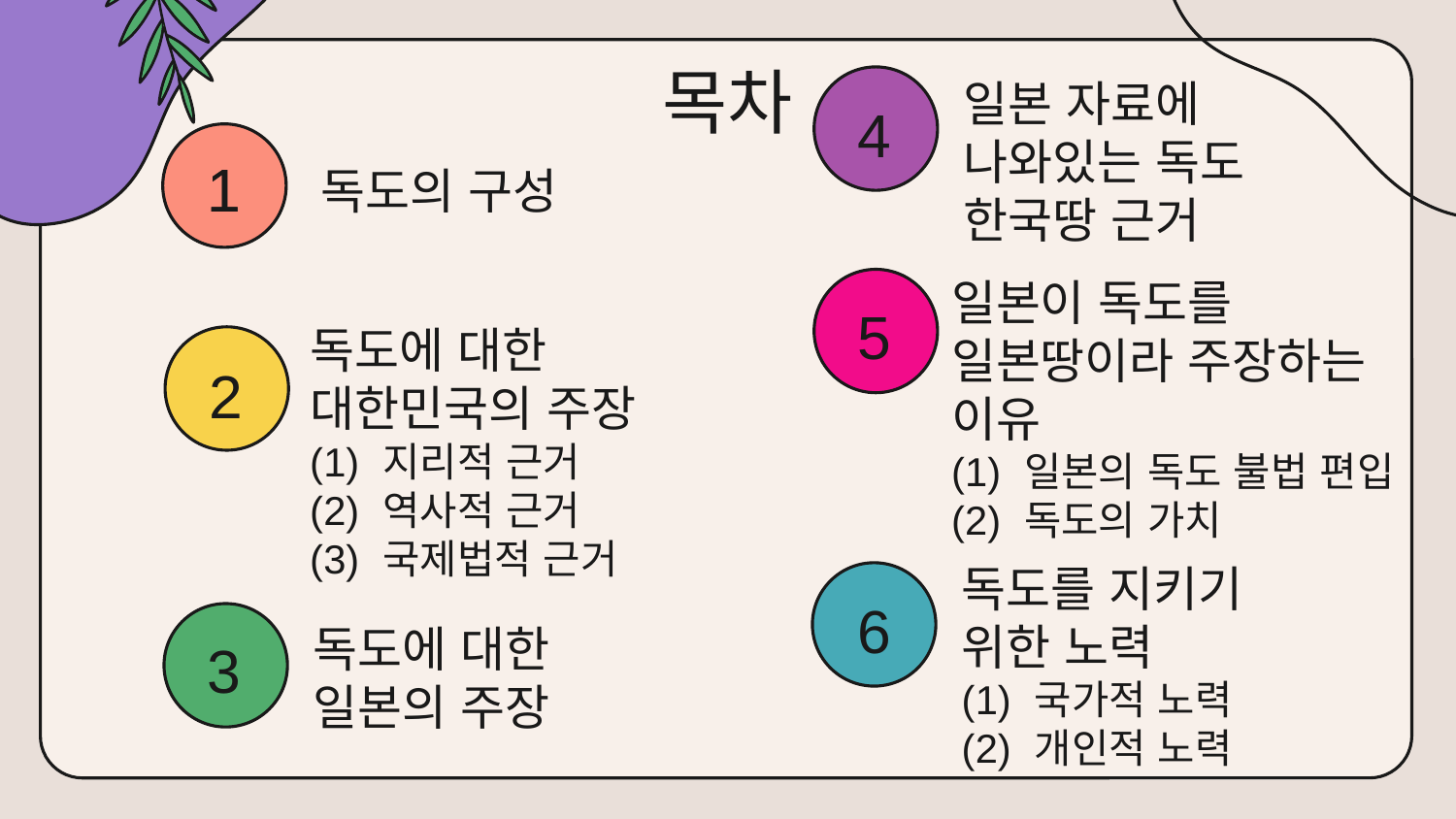

# 목차

4

일본 자료에 나와있는 독도 한국땅 근거
1
1
독도의 구성

5

독도에 대한 대한민국의 주장
지리적 근거
역사적 근거
국제법적 근거
일본이 독도를 일본땅이라 주장하는 이유
일본의 독도 불법 편입
독도의 가치
2

6

3
독도를 지키기 위한 노력
국가적 노력
개인적 노력
독도에 대한 일본의 주장